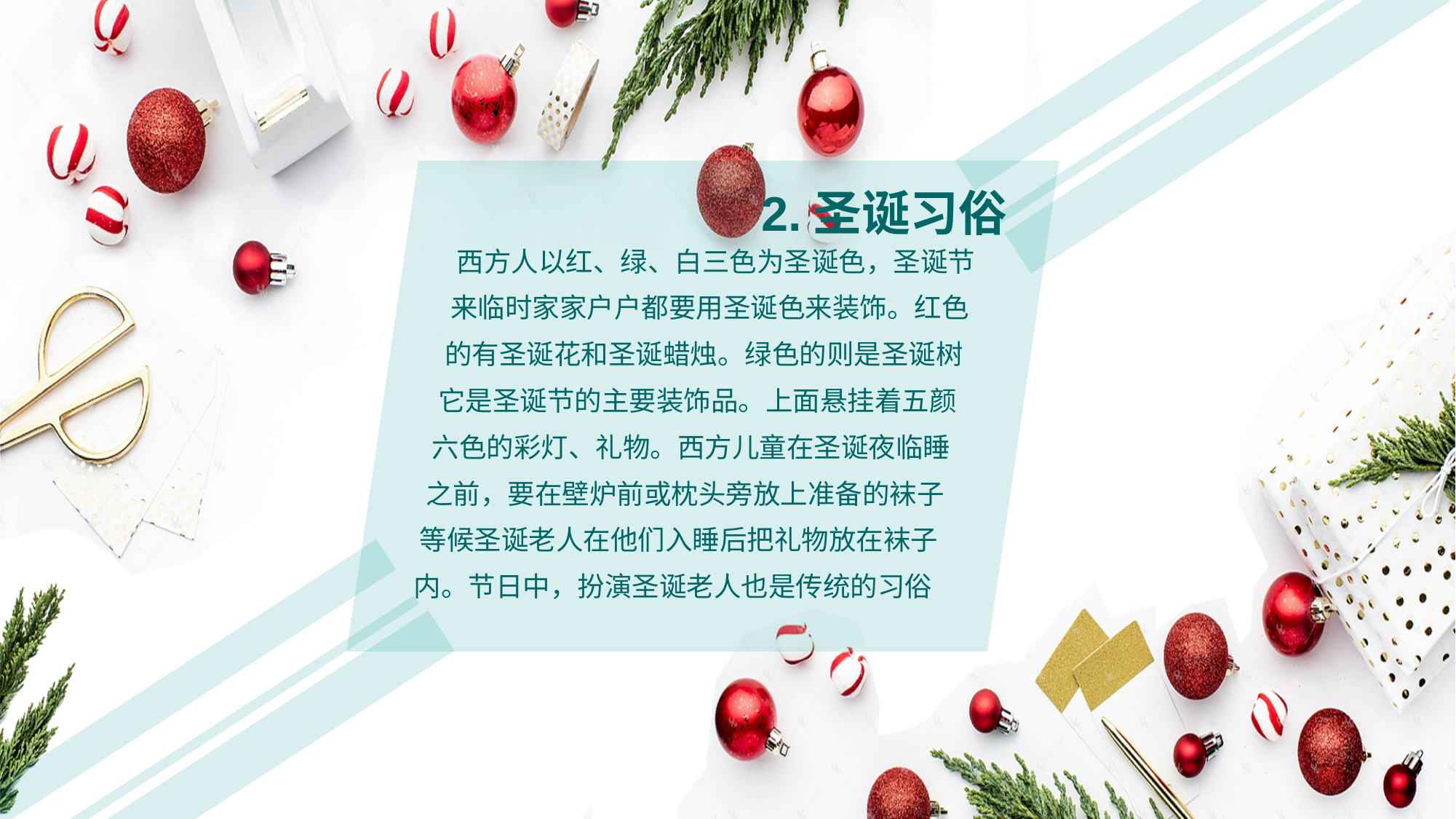

2.圣诞习俗

         西方人以红、绿、白三色为圣诞色，圣诞节
        来临时家家户户都要用圣诞色来装饰。红色
       的有圣诞花和圣诞蜡烛。绿色的则是圣诞树
      它是圣诞节的主要装饰品。上面悬挂着五颜
     六色的彩灯、礼物。西方儿童在圣诞夜临睡
    之前，要在壁炉前或枕头旁放上准备的袜子
   等候圣诞老人在他们入睡后把礼物放在袜子
  内。节日中，扮演圣诞老人也是传统的习俗